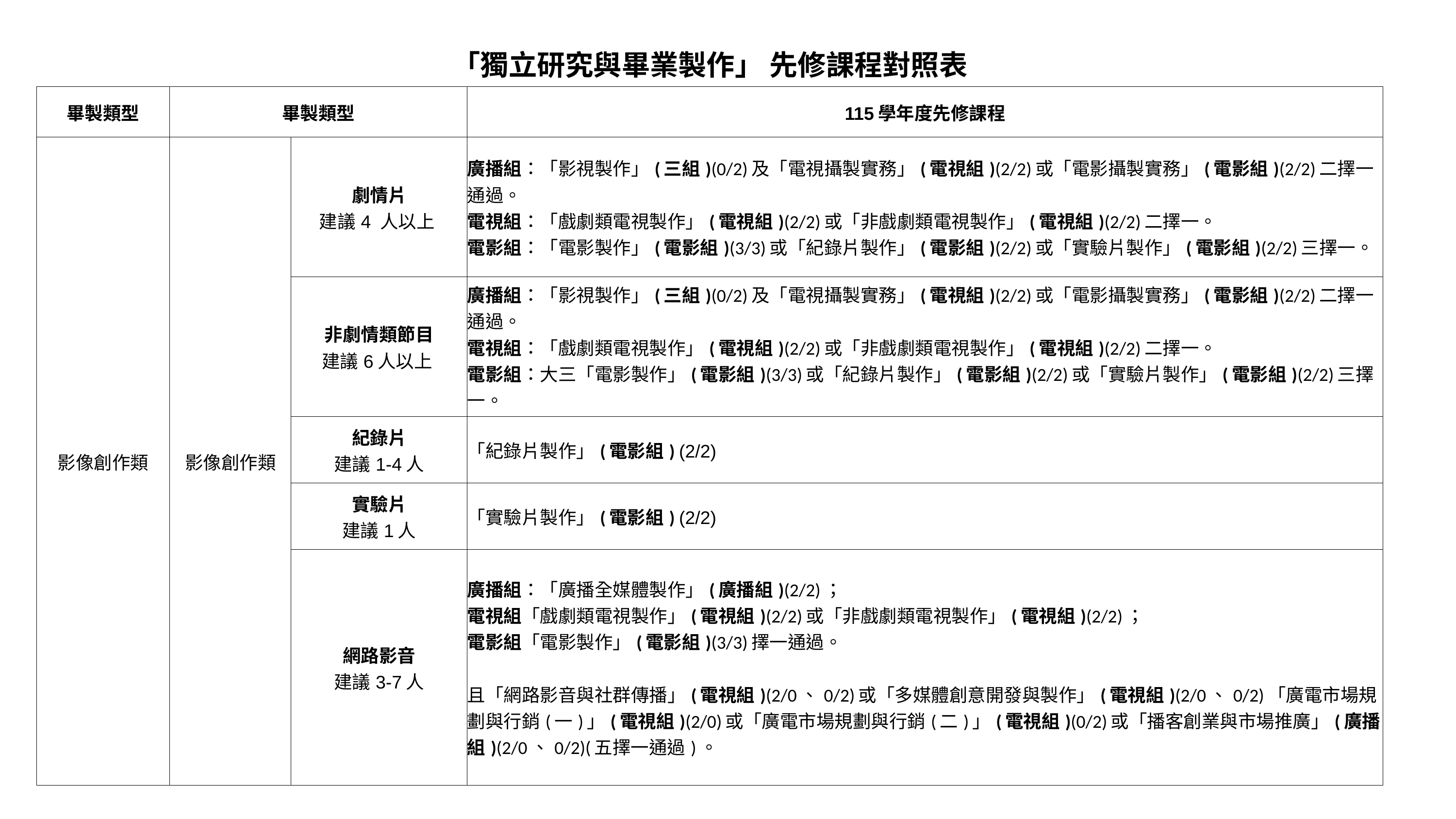

| 「獨立研究與畢業製作」 先修課程對照表 |  |  |  |
| --- | --- | --- | --- |
| 畢製類型 | 畢製類型 |  | 115學年度先修課程 |
| 影像創作類 | 影像創作類 | 劇情片 建議4 人以上 | 廣播組：「影視製作」(三組)(0/2)及「電視攝製實務」(電視組)(2/2)或「電影攝製實務」(電影組)(2/2)二擇一通過。 電視組：「戲劇類電視製作」(電視組)(2/2)或「非戲劇類電視製作」(電視組)(2/2)二擇一。 電影組：「電影製作」(電影組)(3/3)或「紀錄片製作」(電影組)(2/2)或「實驗片製作」(電影組)(2/2)三擇一。 |
|  |  | 非劇情類節目 建議6人以上 | 廣播組：「影視製作」(三組)(0/2)及「電視攝製實務」(電視組)(2/2)或「電影攝製實務」(電影組)(2/2)二擇一通過。 電視組：「戲劇類電視製作」(電視組)(2/2)或「非戲劇類電視製作」(電視組)(2/2)二擇一。 電影組：大三「電影製作」(電影組)(3/3)或「紀錄片製作」(電影組)(2/2)或「實驗片製作」(電影組)(2/2)三擇一。 |
|  |  | 紀錄片 建議1-4人 | 「紀錄片製作」(電影組) (2/2) |
|  |  | 實驗片 建議1人 | 「實驗片製作」(電影組) (2/2) |
|  |  | 網路影音 建議3-7人 | 廣播組：「廣播全媒體製作」(廣播組)(2/2)； 電視組「戲劇類電視製作」(電視組)(2/2)或「非戲劇類電視製作」(電視組)(2/2)； 電影組「電影製作」(電影組)(3/3)擇一通過。 且「網路影音與社群傳播」(電視組)(2/0、0/2)或「多媒體創意開發與製作」(電視組)(2/0、0/2)「廣電市場規劃與行銷(一)」(電視組)(2/0)或「廣電市場規劃與行銷(二)」(電視組)(0/2)或「播客創業與市場推廣」(廣播組)(2/0、0/2)(五擇一通過)。 |